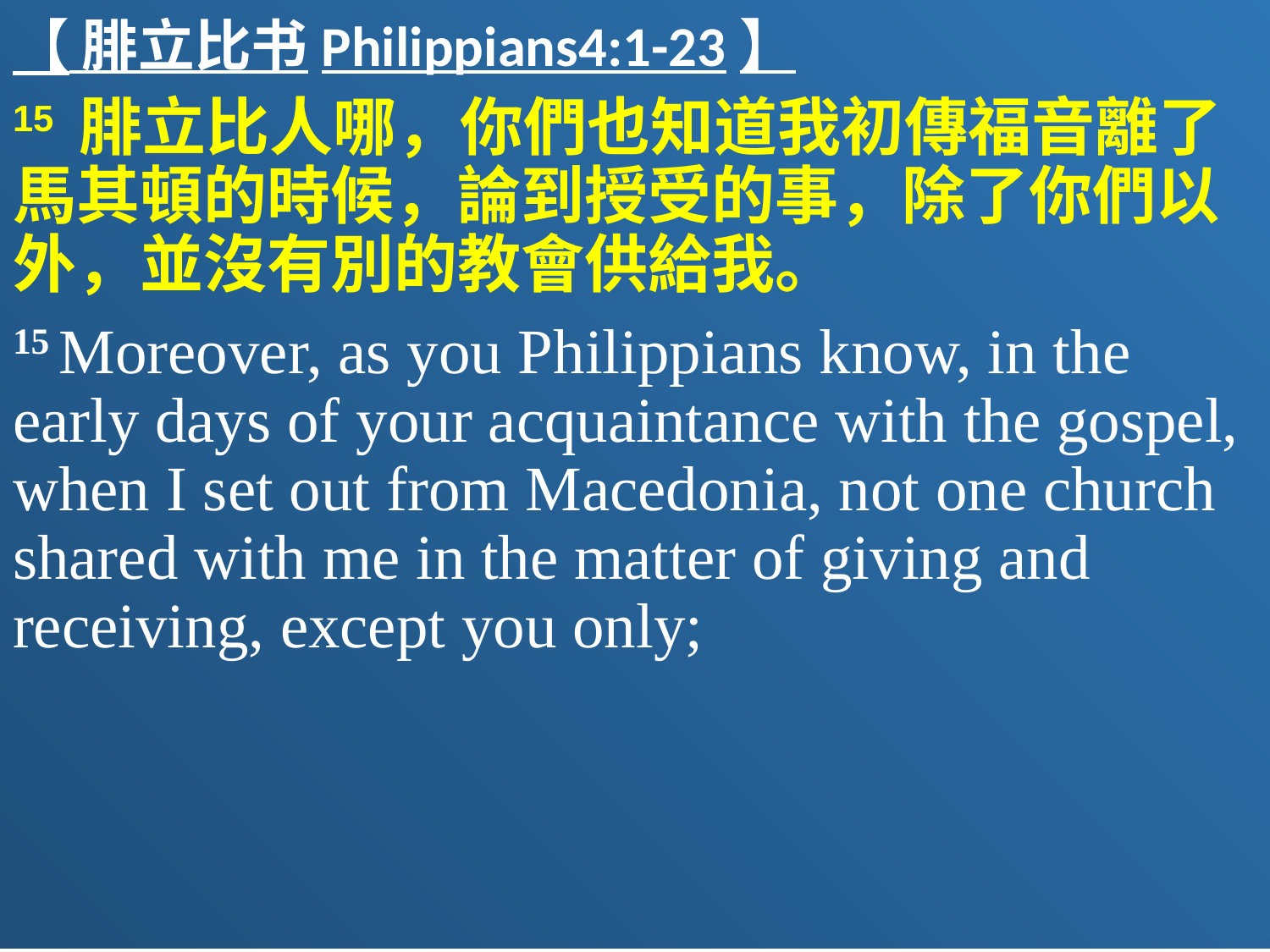

【 腓立比书Philippians4:1-23】
15 腓立比人哪，你們也知道我初傳福音離了馬其頓的時候，論到授受的事，除了你們以外，並沒有別的教會供給我。
15 Moreover, as you Philippians know, in the early days of your acquaintance with the gospel, when I set out from Macedonia, not one church shared with me in the matter of giving and receiving, except you only;